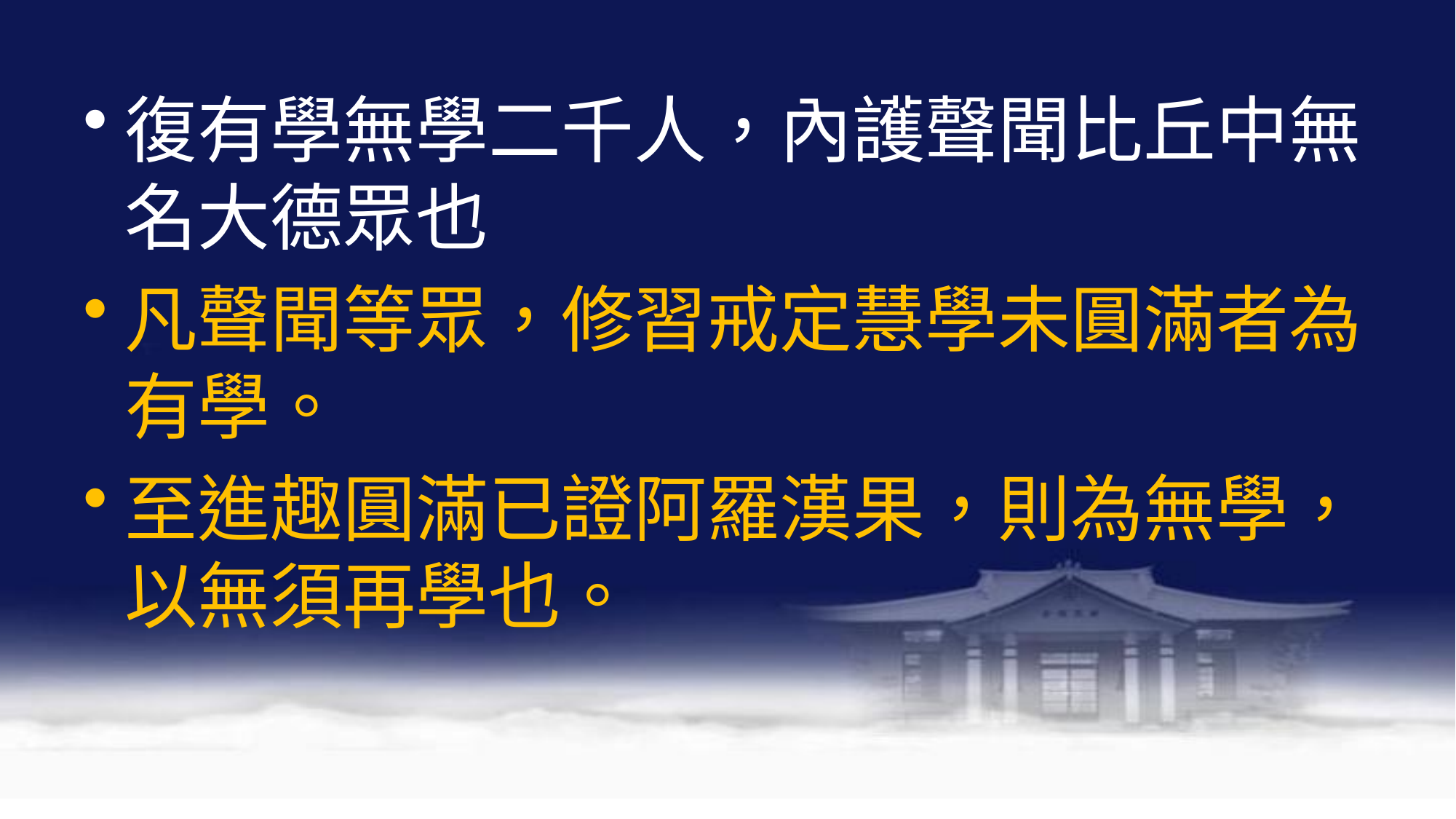

復有學無學二千人，內護聲聞比丘中無名大德眾也
凡聲聞等眾，修習戒定慧學未圓滿者為有學。
至進趣圓滿已證阿羅漢果，則為無學，以無須再學也。